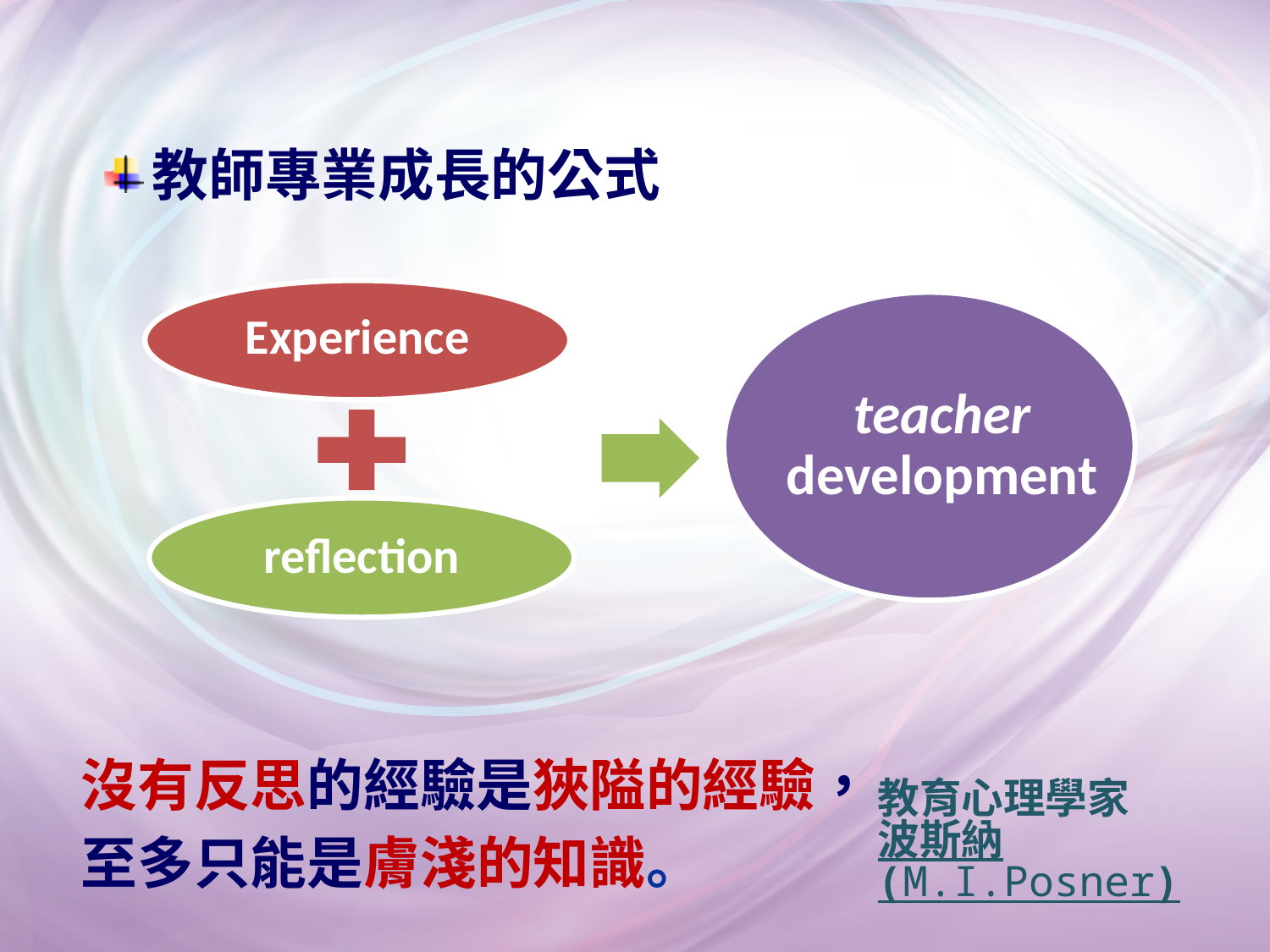

教師專業成長的公式

Experience

teacher development

reflection
沒有反思的經驗是狹隘的經驗，
至多只能是膚淺的知識。
教育心理學家
波斯納(M.I.Posner)